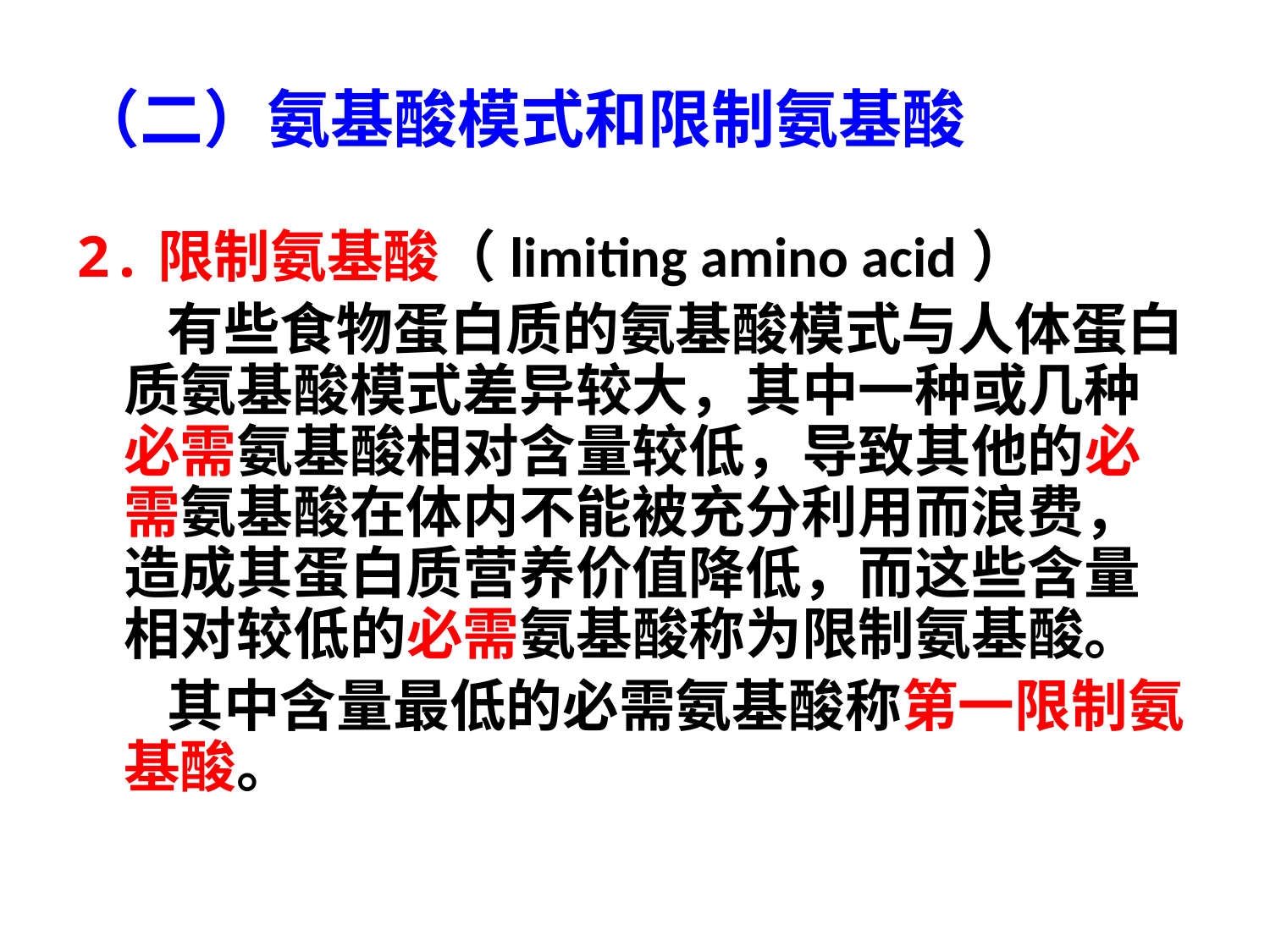

# （二）氨基酸模式和限制氨基酸
2.限制氨基酸（limiting amino acid）
      有些食物蛋白质的氨基酸模式与人体蛋白质氨基酸模式差异较大，其中一种或几种必需氨基酸相对含量较低，导致其他的必需氨基酸在体内不能被充分利用而浪费，造成其蛋白质营养价值降低，而这些含量相对较低的必需氨基酸称为限制氨基酸。
      其中含量最低的必需氨基酸称第一限制氨基酸。